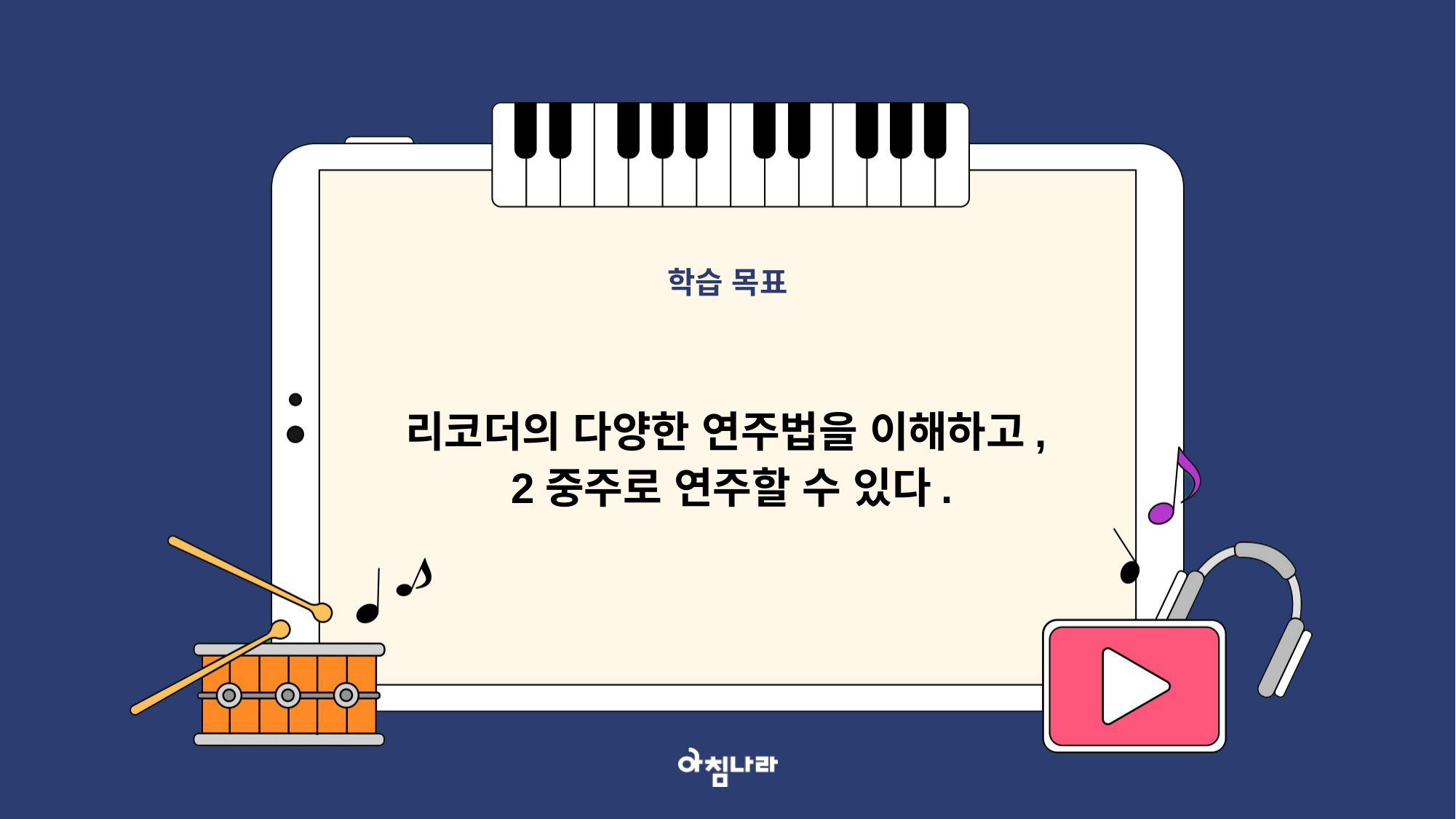

학습 목표
리코더의 다양한 연주법을 이해하고,
2중주로 연주할 수 있다.